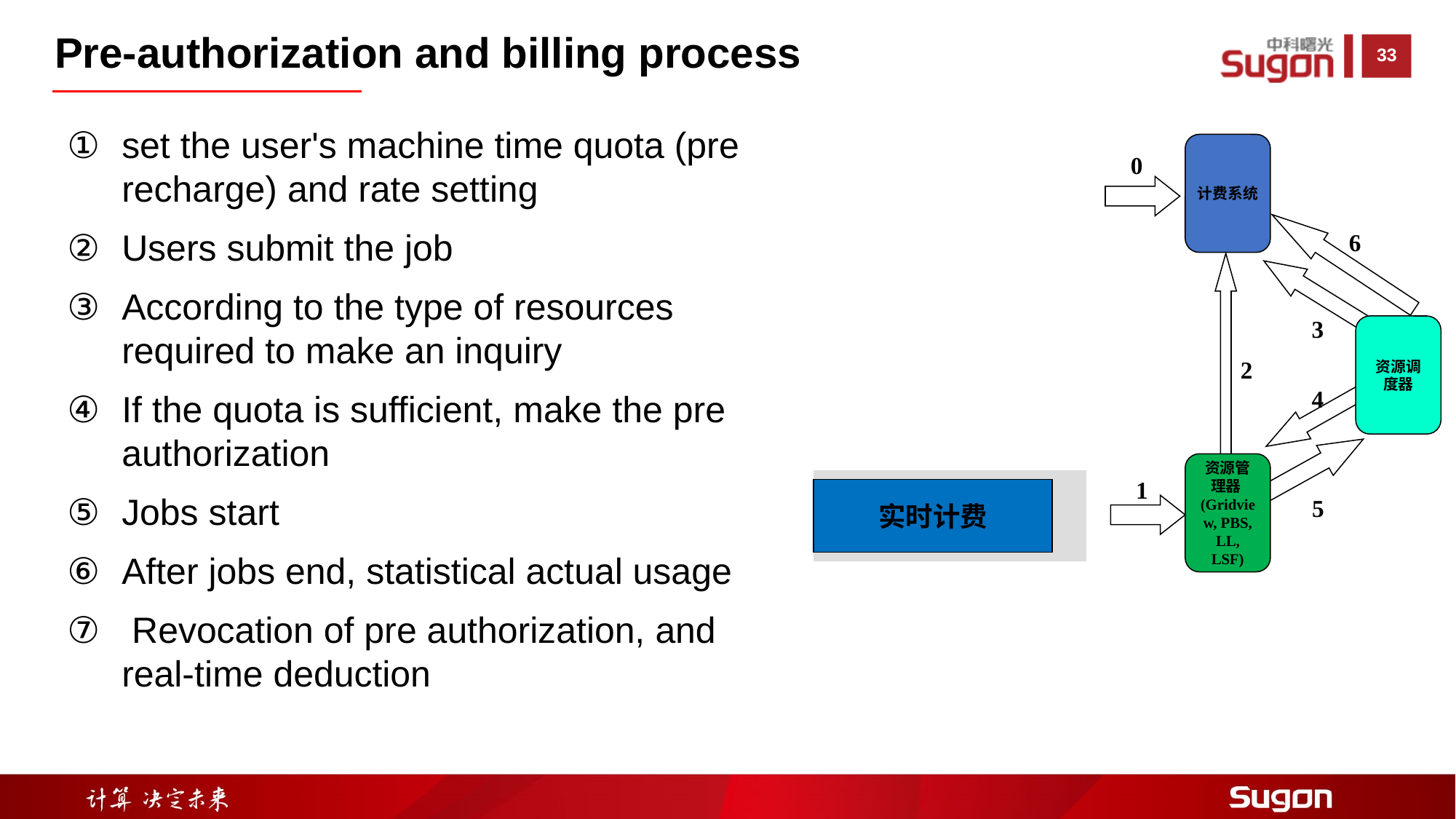

Pre-authorization and billing process
set the user's machine time quota (pre recharge) and rate setting
Users submit the job
According to the type of resources required to make an inquiry
If the quota is sufficient, make the pre authorization
Jobs start
After jobs end, statistical actual usage
 Revocation of pre authorization, and real-time deduction
计费系统
0

6

2

3
资源调度器
4

资源管理器(Gridview, PBS, LL, LSF)

5

实时计费
1

预授权
用户配额(预充值)
询价
预授权